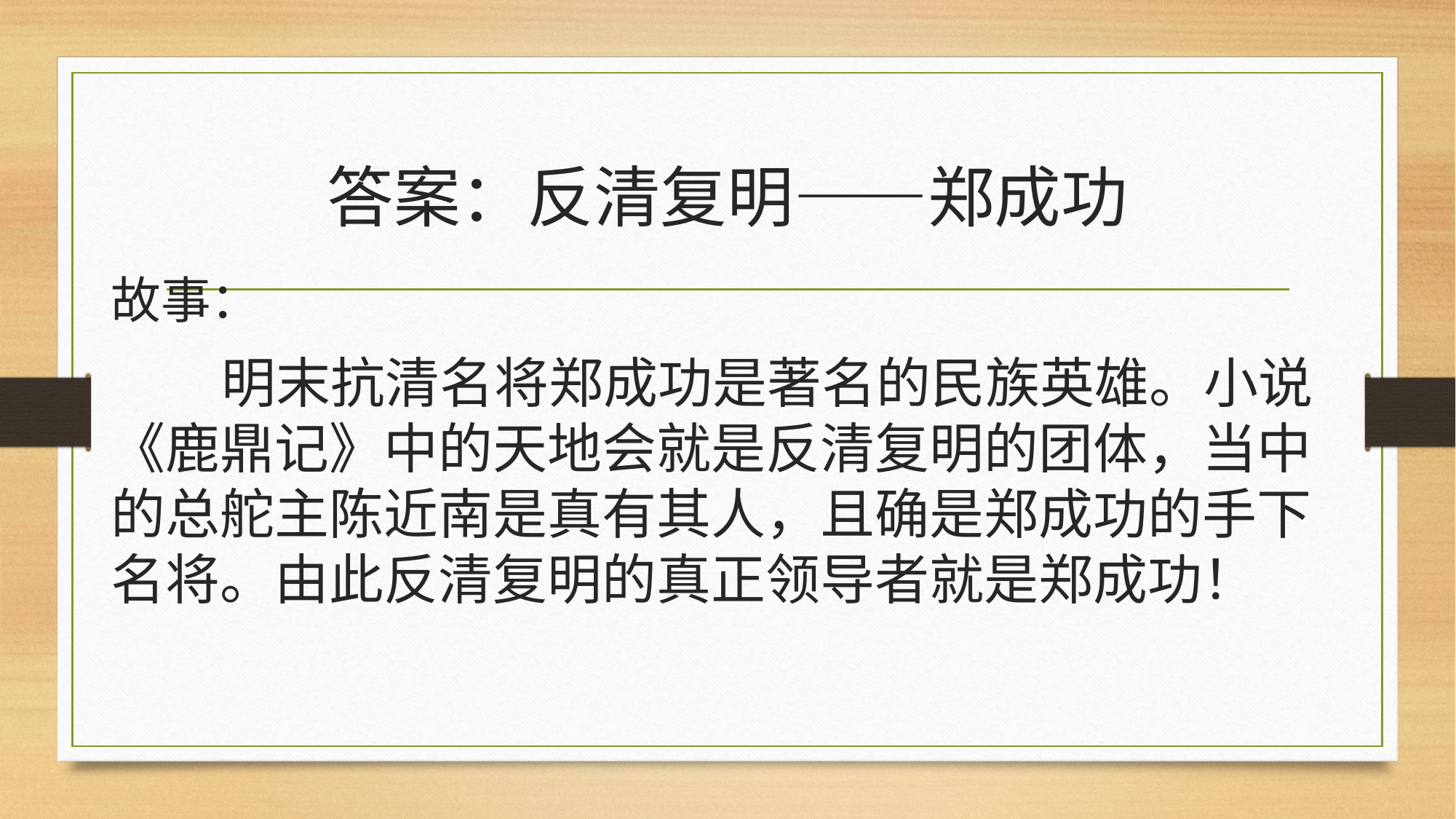

# 答案：反清复明——郑成功
故事：
        明末抗清名将郑成功是著名的民族英雄。小说《鹿鼎记》中的天地会就是反清复明的团体，当中的总舵主陈近南是真有其人，且确是郑成功的手下名将。由此反清复明的真正领导者就是郑成功！